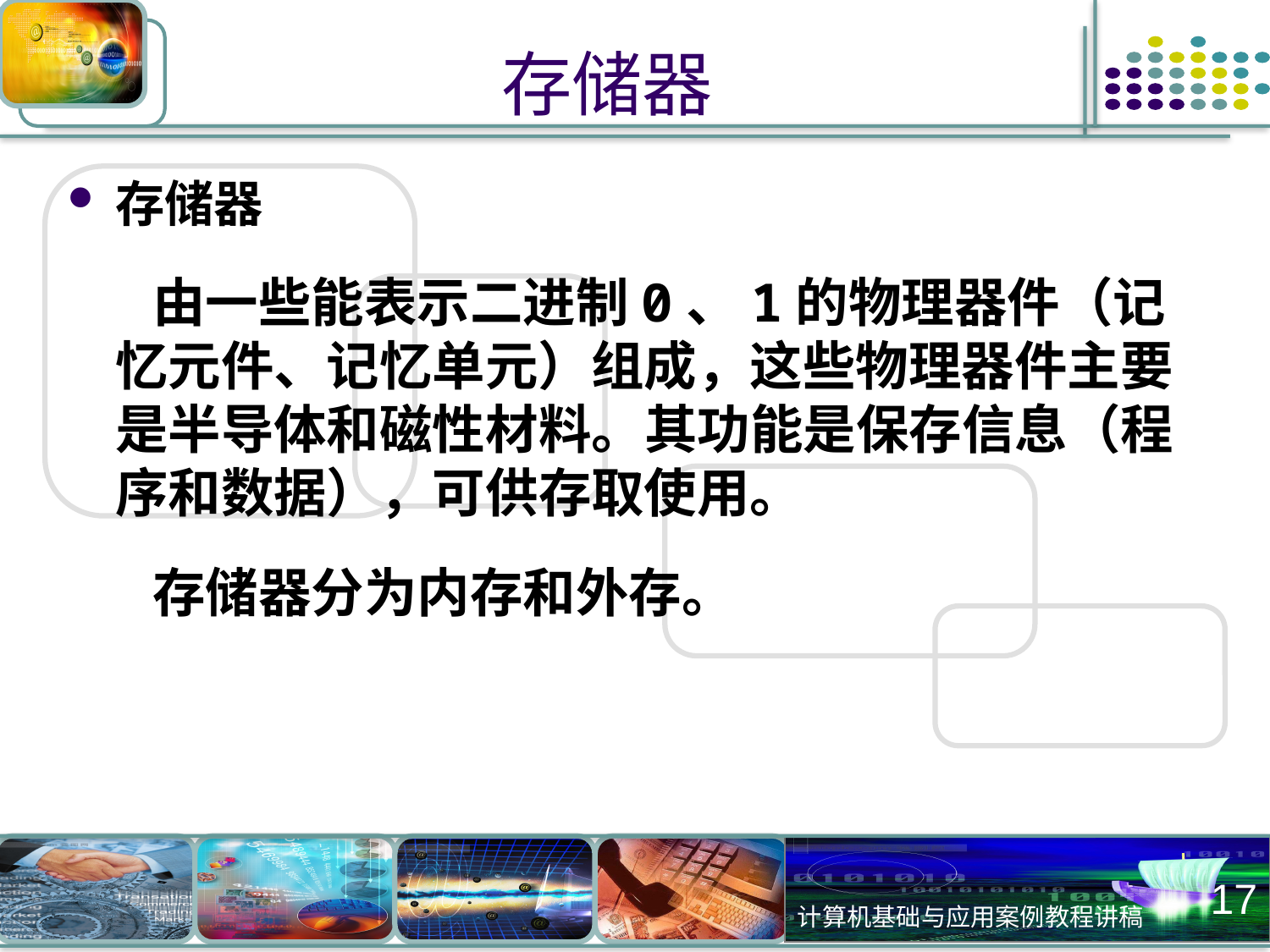

# 存储器
存储器
      由一些能表示二进制0、1的物理器件（记忆元件、记忆单元）组成，这些物理器件主要是半导体和磁性材料。其功能是保存信息（程序和数据），可供存取使用。
      存储器分为内存和外存。
17